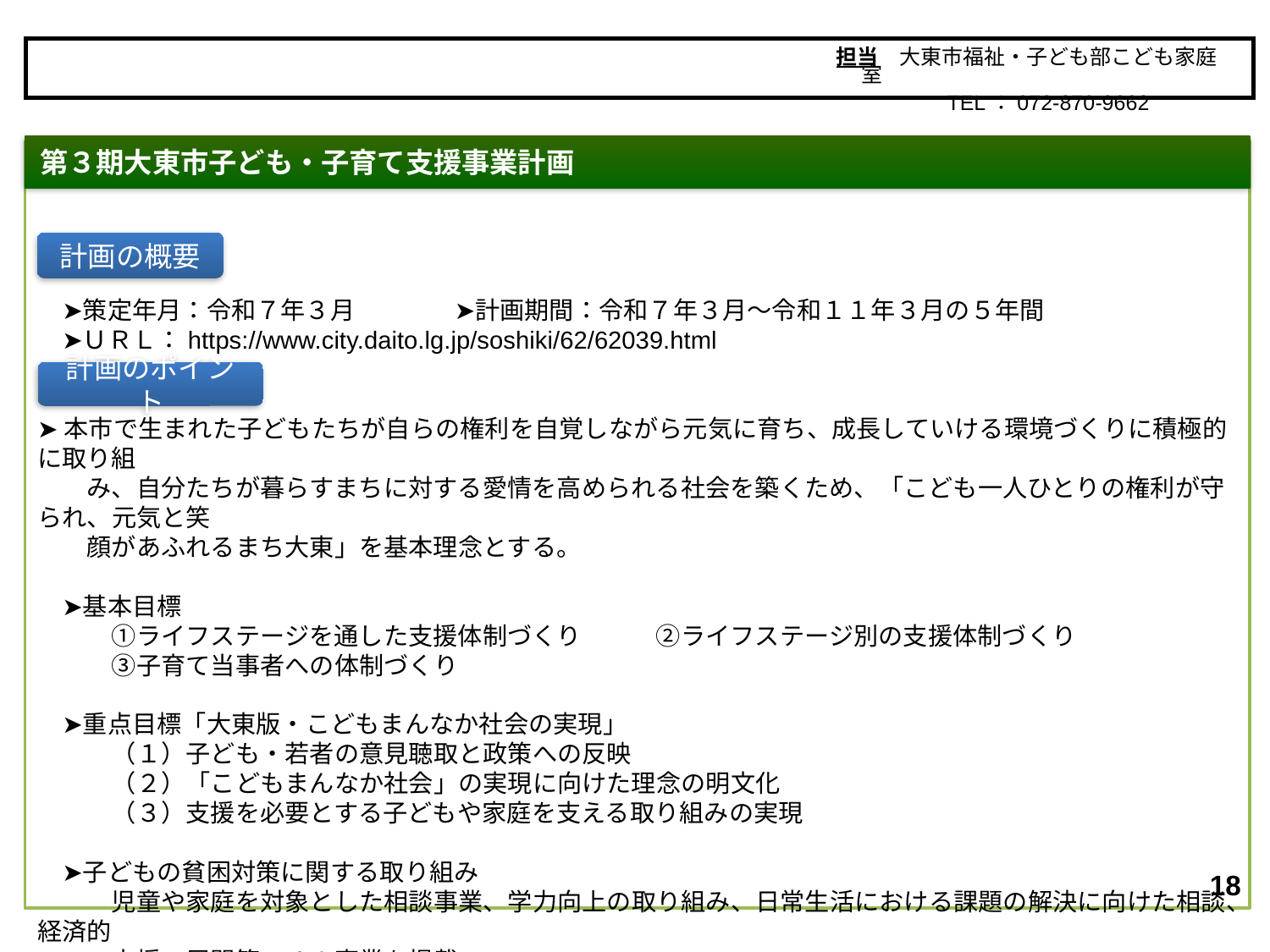

担当　大東市福祉・子ども部こども家庭室
　　　　　TEL：072-870-9662
大東市
第３期大東市子ども・子育て支援事業計画

　➤策定年月：令和７年３月　　　　➤計画期間：令和７年３月～令和１１年３月の５年間
　➤ＵＲＬ：https://www.city.daito.lg.jp/soshiki/62/62039.html

➤本市で生まれた子どもたちが自らの権利を自覚しながら元気に育ち、成長していける環境づくりに積極的に取り組
　　み、自分たちが暮らすまちに対する愛情を高められる社会を築くため、「こども一人ひとりの権利が守られ、元気と笑
　　顔があふれるまち大東」を基本理念とする。

　➤基本目標
　　　①ライフステージを通した支援体制づくり　　　②ライフステージ別の支援体制づくり
　　　③子育て当事者への体制づくり

　➤重点目標「大東版・こどもまんなか社会の実現」
　　　（１）子ども・若者の意見聴取と政策への反映
　　　（２）「こどもまんなか社会」の実現に向けた理念の明文化
　　　（３）支援を必要とする子どもや家庭を支える取り組みの実現

　➤子どもの貧困対策に関する取り組み
　　　児童や家庭を対象とした相談事業、学力向上の取り組み、日常生活における課題の解決に向けた相談、経済的
　　　支援の展開等、４１事業を掲載

計画の概要
計画のポイント
18